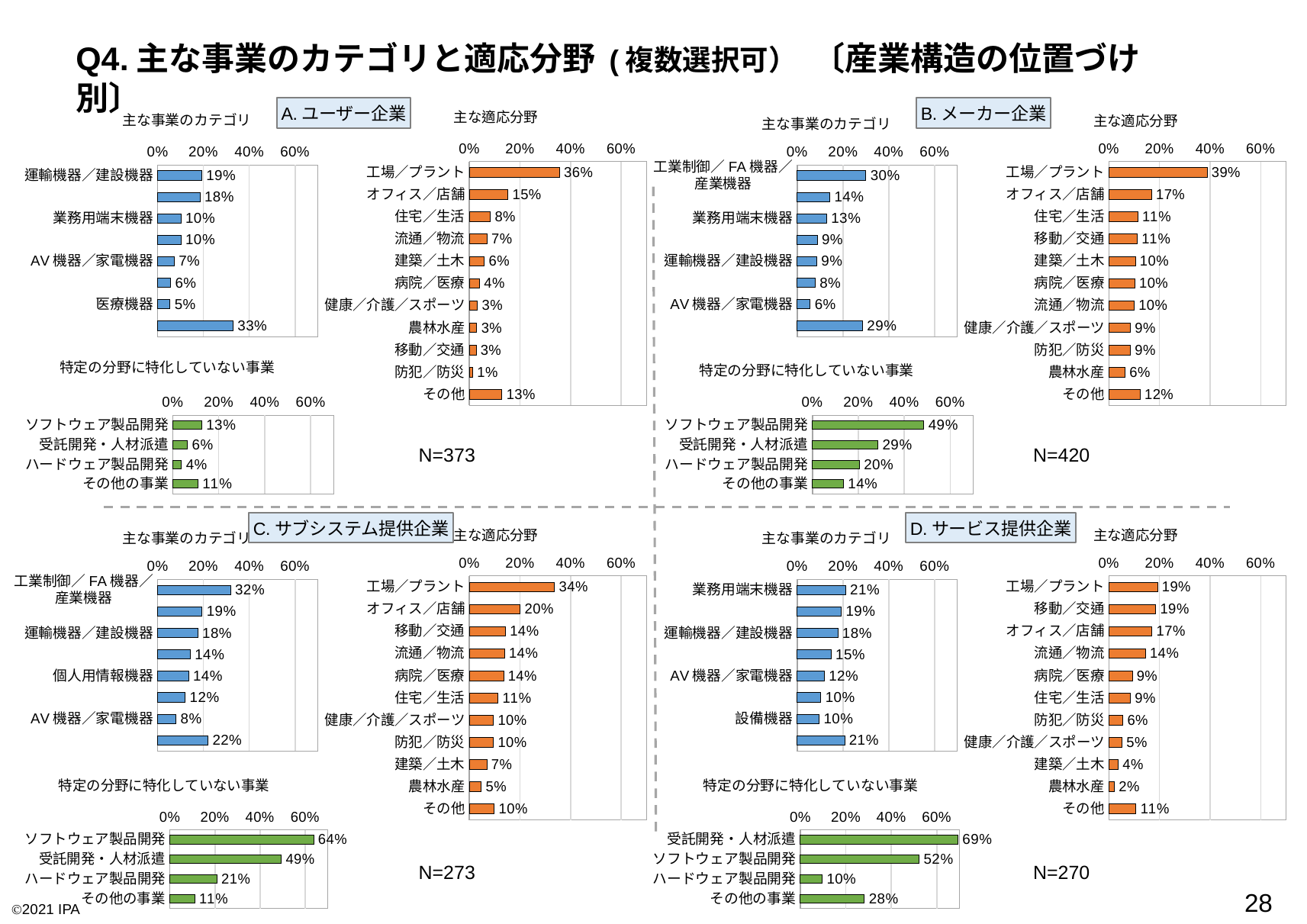

Q4.主な事業のカテゴリと適応分野 (複数選択可）  〔産業構造の位置づけ別〕
A.ユーザー企業
B.メーカー企業

### Chart:

| Category |  |
|---|---|
| 運輸機器／建設機器 | 0.19302949061662197 |
| 工業制御／FA機器／産業機器 | 0.18498659517426275 |
| 業務用端末機器 | 0.10187667560321716 |
| 設備機器 | 0.10187667560321716 |
| AV機器／家電機器 | 0.07238605898123325 |
| 個人用情報機器 | 0.05630026809651475 |
| 医療機器 | 0.05361930294906166 |
| その他 | 0.3297587131367292 |

### Chart:

| Category |  |
|---|---|
| 工場／プラント | 0.35656836461126007 |
| オフィス／店舗 | 0.15281501340482573 |
| 住宅／生活 | 0.08310991957104558 |
| 流通／物流 | 0.06970509383378017 |
| 建築／土木 | 0.058981233243967826 |
| 病院／医療 | 0.040214477211796246 |
| 健康／介護／スポーツ | 0.032171581769437 |
| 農林水産 | 0.029490616621983913 |
| 移動／交通 | 0.02680965147453083 |
| 防犯／防災 | 0.013404825737265416 |
| その他 | 0.128686327077748 |

### Chart: 主な事業のカテゴリ

| Category |  |
|---|---|
| 工業制御／FA機器／産業機器 | 0.3 |
| 設備機器 | 0.14285714285714285 |
| 業務用端末機器 | 0.12857142857142856 |
| 医療機器 | 0.0880952380952381 |
| 運輸機器／建設機器 | 0.08571428571428572 |
| 個人用情報機器 | 0.07857142857142857 |
| AV機器／家電機器 | 0.05714285714285714 |
| その他 | 0.2857142857142857 |

### Chart: 主な適応分野

| Category |  |
|---|---|
| 工場／プラント | 0.3880952380952381 |
| オフィス／店舗 | 0.16904761904761906 |
| 住宅／生活 | 0.11428571428571428 |
| 移動／交通 | 0.11190476190476191 |
| 建築／土木 | 0.10476190476190476 |
| 病院／医療 | 0.10238095238095238 |
| 流通／物流 | 0.1 |
| 健康／介護／スポーツ | 0.08571428571428572 |
| 防犯／防災 | 0.08571428571428572 |
| 農林水産 | 0.06428571428571428 |
| その他 | 0.12380952380952381 |

### Chart:

| Category |  |
|---|---|
| ソフトウェア製品開発 | 0.1260053619302949 |
| 受託開発・人材派遣 | 0.064343163538874 |
| ハードウェア製品開発 | 0.03753351206434316 |
| その他の事業 | 0.10991957104557641 |

### Chart: 特定の分野に特化していない事業

| Category |  |
|---|---|
| ソフトウェア製品開発 | 0.4857142857142857 |
| 受託開発・人材派遣 | 0.2857142857142857 |
| ハードウェア製品開発 | 0.20476190476190476 |
| その他の事業 | 0.1357142857142857 |
N=373
N=420
C.サブシステム提供企業
D.サービス提供企業

### Chart: 主な事業のカテゴリ

| Category |  |
|---|---|
| 工業制御／FA機器／産業機器 | 0.31868131868131866 |
| 業務用端末機器 | 0.19413919413919414 |
| 運輸機器／建設機器 | 0.17582417582417584 |
| 設備機器 | 0.14285714285714285 |
| 個人用情報機器 | 0.13553113553113552 |
| 医療機器 | 0.12087912087912088 |
| AV機器／家電機器 | 0.08058608058608059 |
| その他 | 0.21978021978021978 |

### Chart: 主な適応分野

| Category |  |
|---|---|
| 工場／プラント | 0.336996336996337 |
| オフィス／店舗 | 0.20146520146520147 |
| 移動／交通 | 0.14285714285714285 |
| 流通／物流 | 0.1391941391941392 |
| 病院／医療 | 0.13553113553113552 |
| 住宅／生活 | 0.11355311355311355 |
| 健康／介護／スポーツ | 0.09523809523809523 |
| 防犯／防災 | 0.09523809523809523 |
| 建築／土木 | 0.0695970695970696 |
| 農林水産 | 0.047619047619047616 |
| その他 | 0.0989010989010989 |

### Chart: 主な事業のカテゴリ

| Category |  |
|---|---|
| 業務用端末機器 | 0.2111111111111111 |
| 個人用情報機器 | 0.1925925925925926 |
| 運輸機器／建設機器 | 0.17777777777777778 |
| 工業制御／FA機器／産業機器 | 0.14814814814814814 |
| AV機器／家電機器 | 0.11851851851851852 |
| 医療機器 | 0.1037037037037037 |
| 設備機器 | 0.0962962962962963 |
| その他 | 0.2074074074074074 |

### Chart: 主な適応分野

| Category |  |
|---|---|
| 工場／プラント | 0.1925925925925926 |
| 移動／交通 | 0.18518518518518517 |
| オフィス／店舗 | 0.17037037037037037 |
| 流通／物流 | 0.14444444444444443 |
| 病院／医療 | 0.09259259259259259 |
| 住宅／生活 | 0.08518518518518518 |
| 防犯／防災 | 0.05555555555555555 |
| 健康／介護／スポーツ | 0.05185185185185185 |
| 建築／土木 | 0.037037037037037035 |
| 農林水産 | 0.022222222222222223 |
| その他 | 0.10740740740740741 |

### Chart: 特定の分野に特化していない事業

| Category |  |
|---|---|
| ソフトウェア製品開発 | 0.6373626373626373 |
| 受託開発・人材派遣 | 0.4945054945054945 |
| ハードウェア製品開発 | 0.2087912087912088 |
| その他の事業 | 0.10989010989010989 |

### Chart: 特定の分野に特化していない事業

| Category |  |
|---|---|
| 受託開発・人材派遣 | 0.6925925925925925 |
| ソフトウェア製品開発 | 0.5222222222222223 |
| ハードウェア製品開発 | 0.0962962962962963 |
| その他の事業 | 0.2814814814814815 |
N=273
N=270